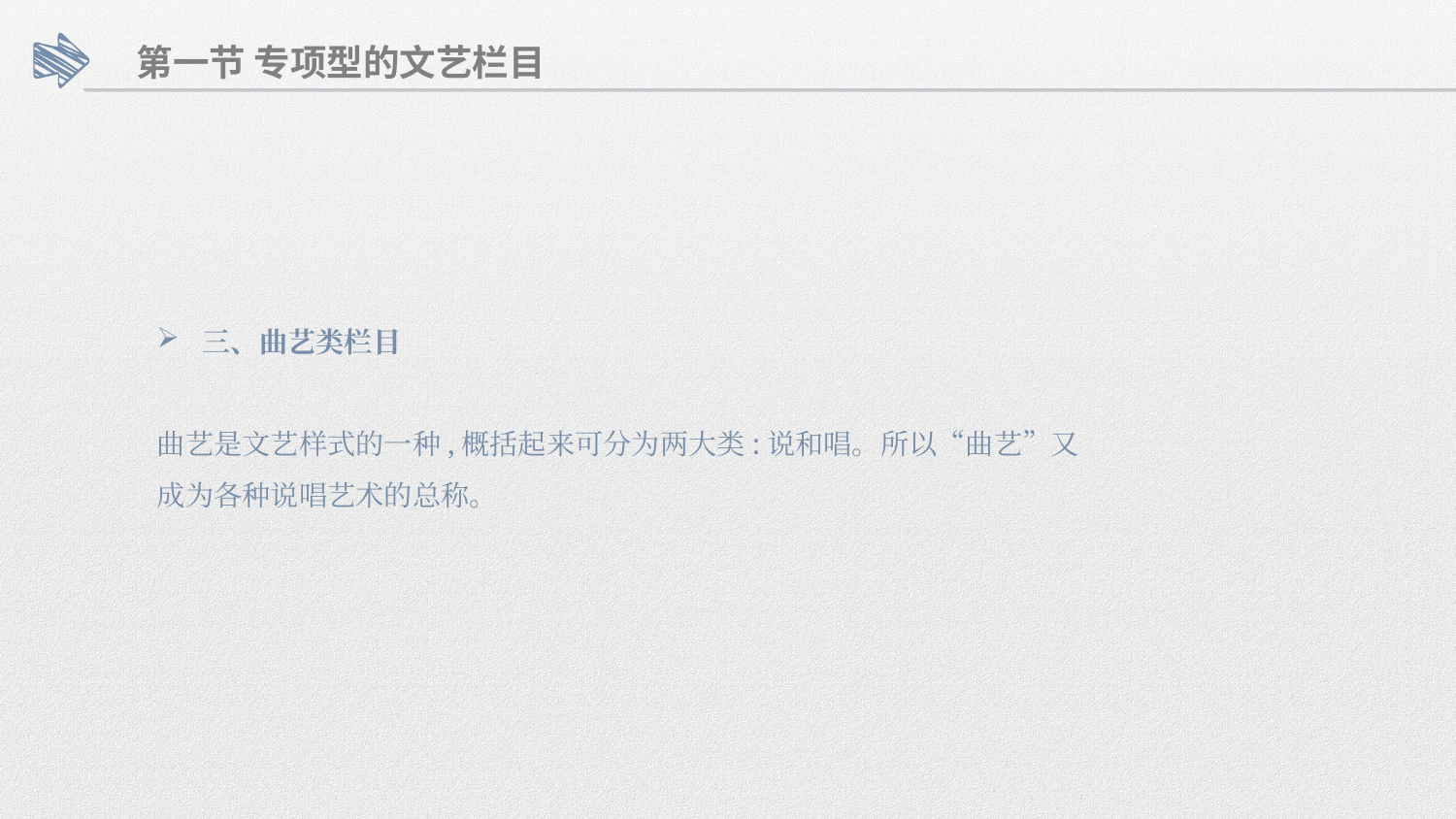

第一节 专项型的文艺栏目
三、曲艺类栏目

曲艺是文艺样式的一种,概括起来可分为两大类:说和唱。所以“曲艺”又
成为各种说唱艺术的总称。